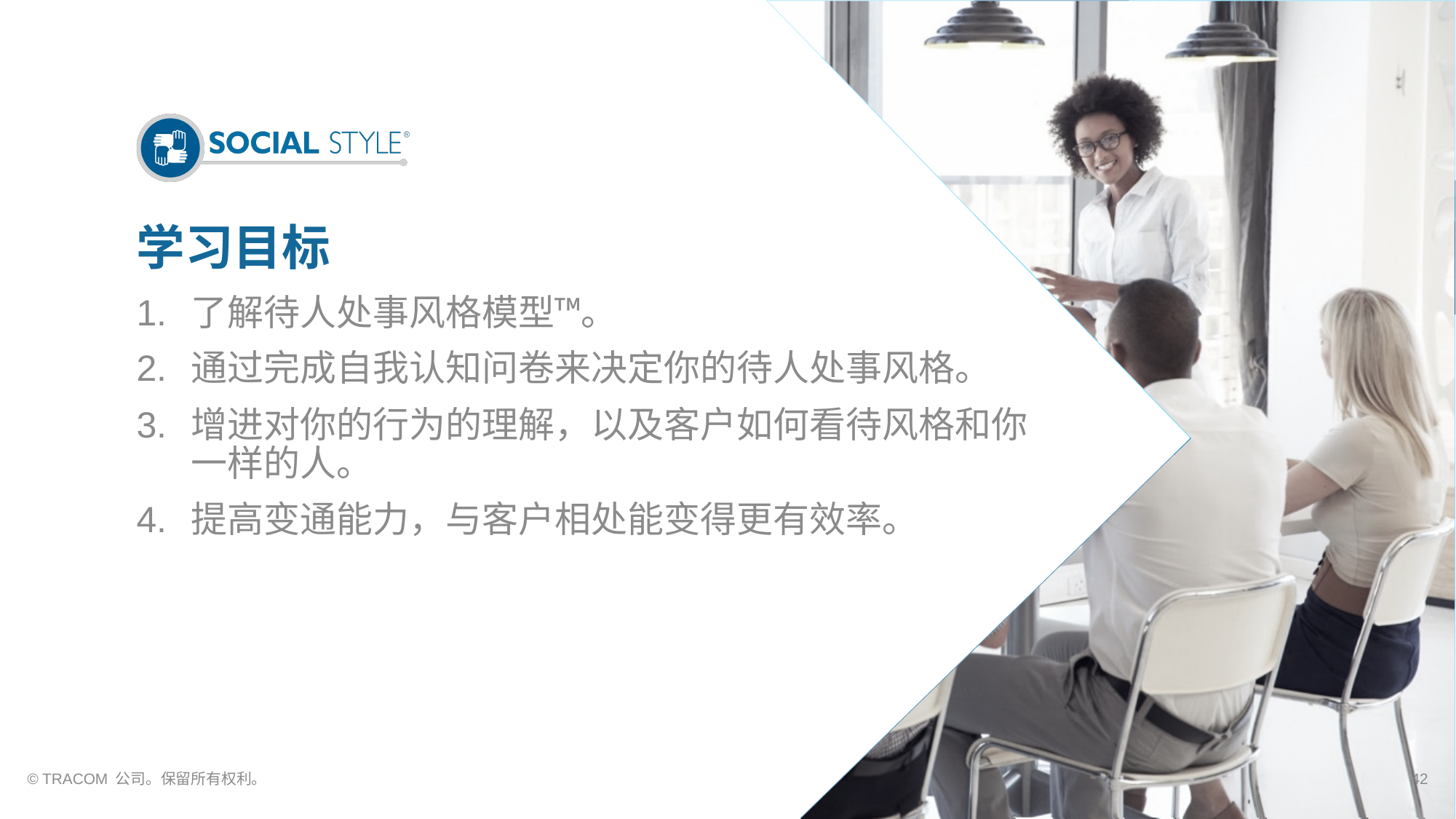

# 学习目标
了解待人处事风格模型™。
通过完成自我认知问卷来决定你的待人处事风格。
增进对你的行为的理解，以及客户如何看待风格和你一样的人。
提高变通能力，与客户相处能变得更有效率。
© TRACOM 公司。保留所有权利。
42